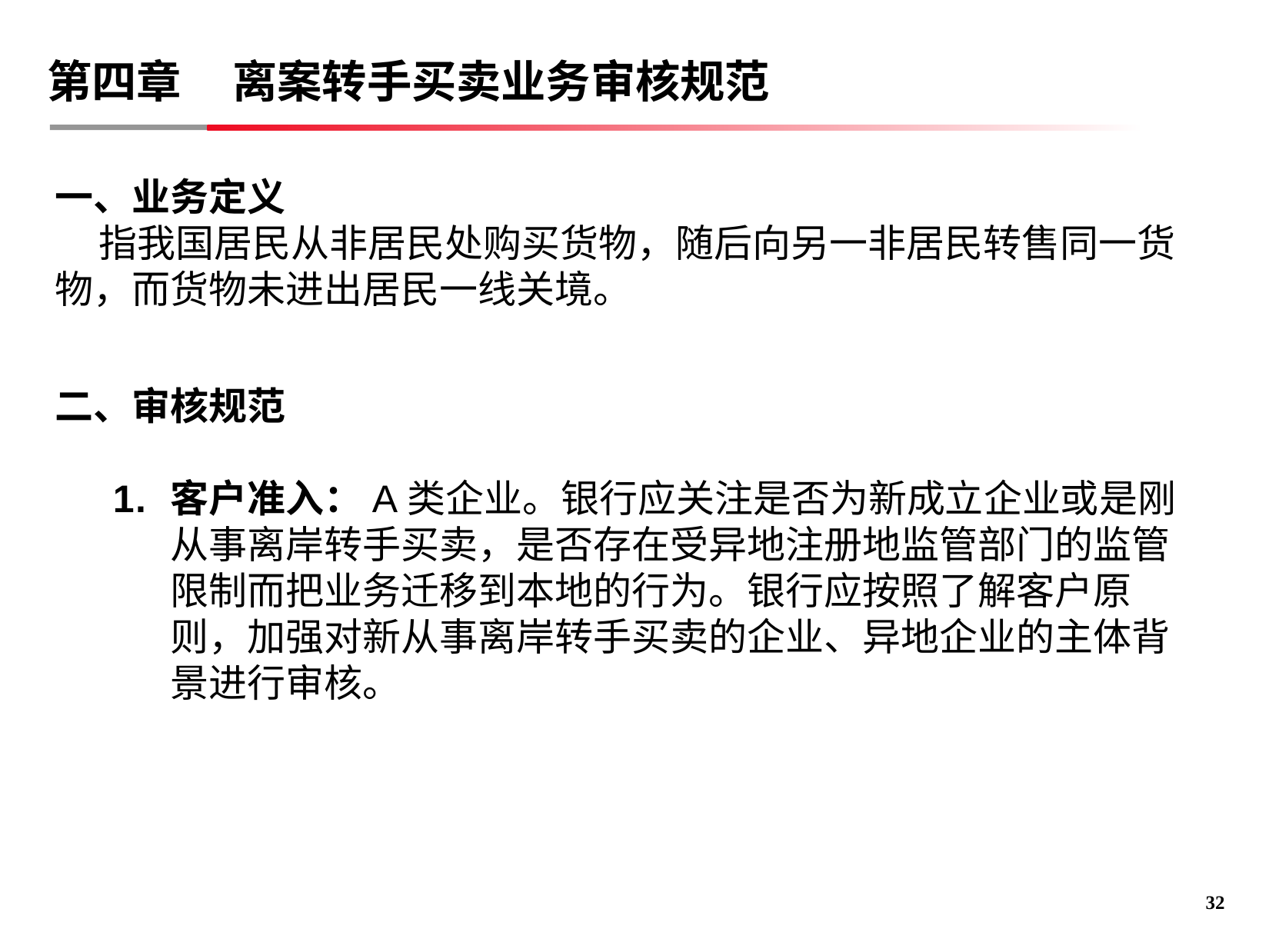

# 第四章     离案转手买卖业务审核规范
一、业务定义
    指我国居民从非居民处购买货物，随后向另一非居民转售同一货物，而货物未进出居民一线关境。
二、审核规范

客户准入：A类企业。银行应关注是否为新成立企业或是刚从事离岸转手买卖，是否存在受异地注册地监管部门的监管限制而把业务迁移到本地的行为。银行应按照了解客户原则，加强对新从事离岸转手买卖的企业、异地企业的主体背景进行审核。

32